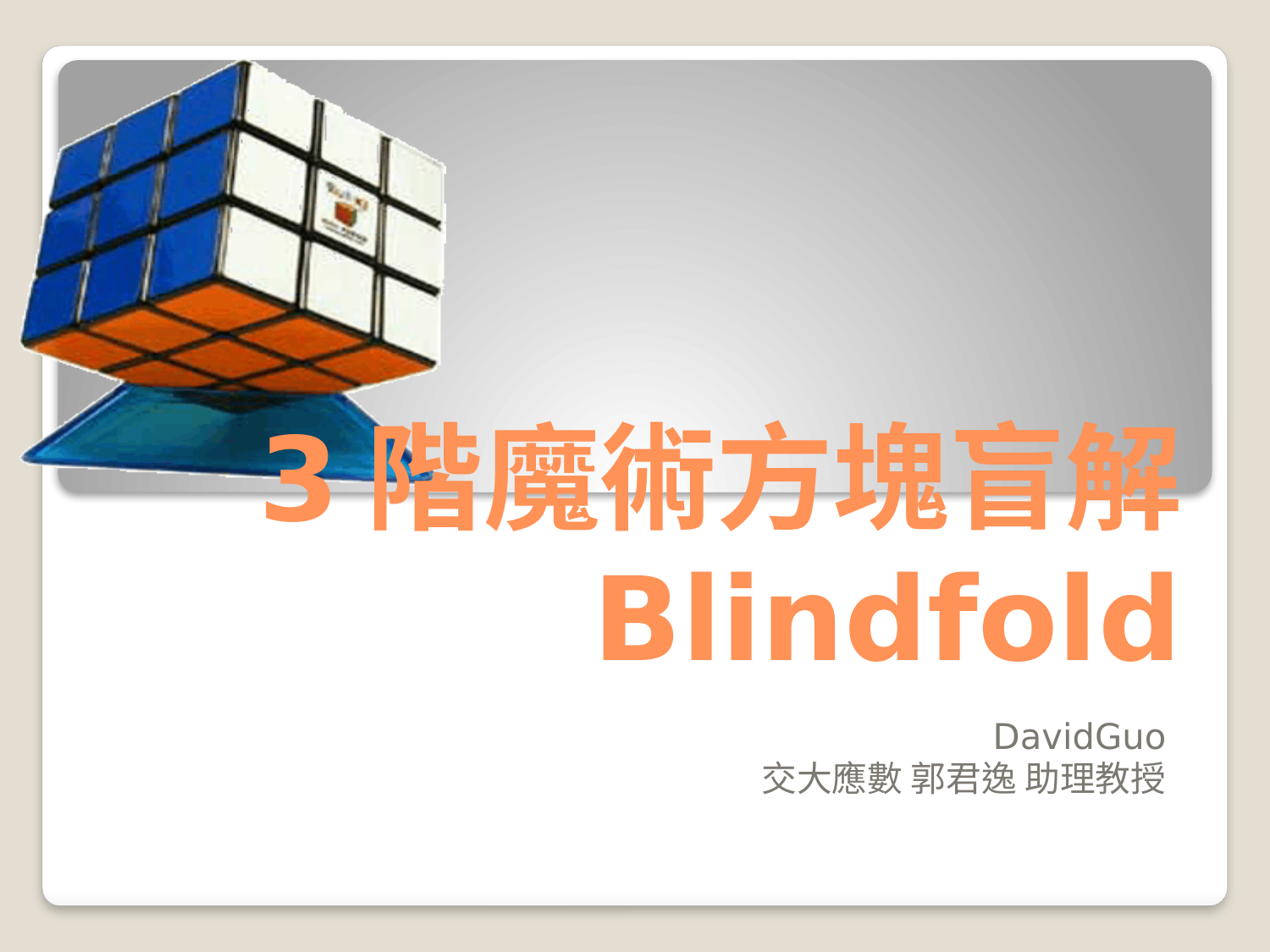

# 3階魔術方塊盲解 Blindfold
DavidGuo
交大應數 郭君逸 助理教授